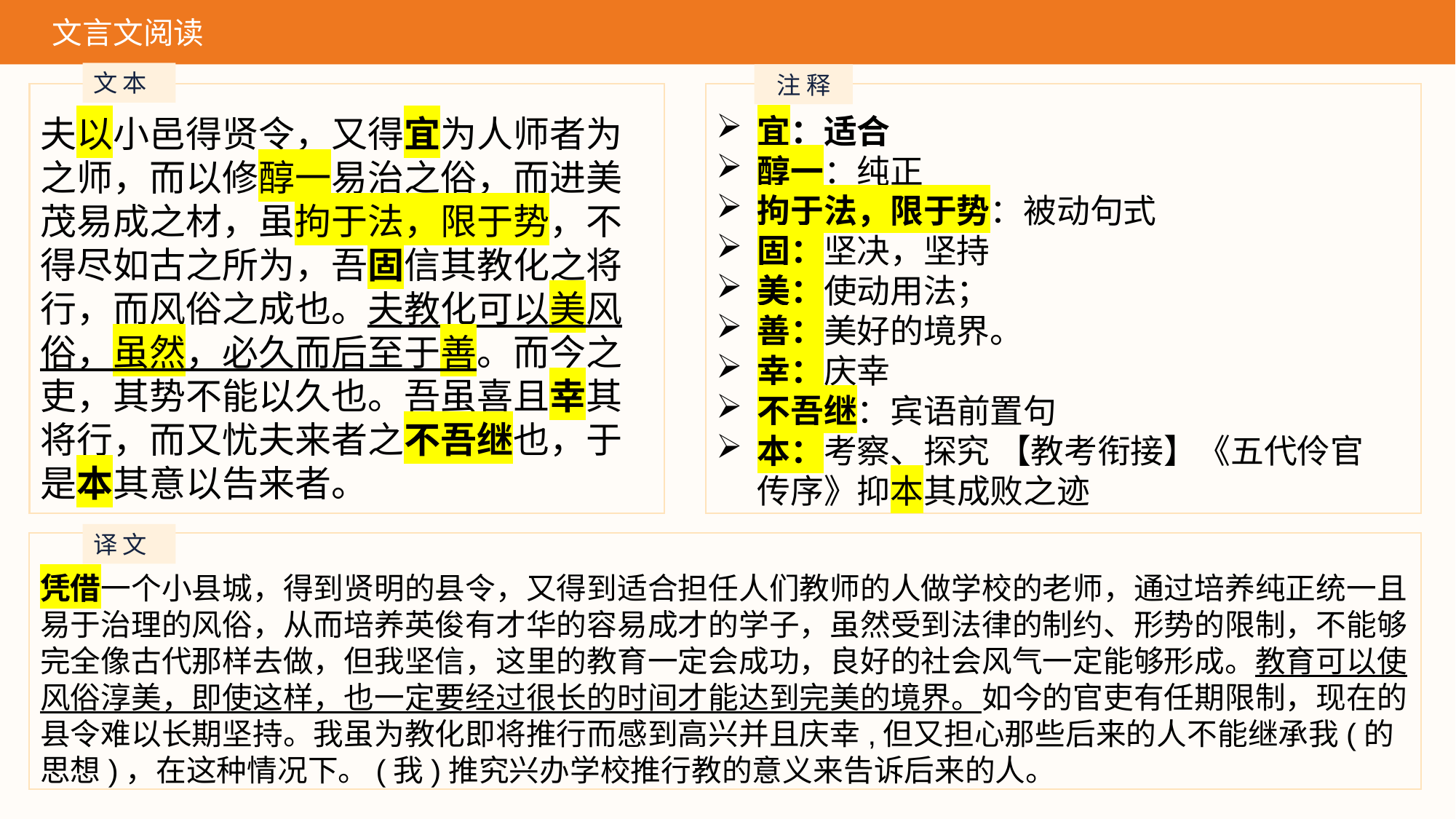

文言文阅读
文 本
注 释

宜：适合
醇一：纯正
拘于法，限于势：被动句式
固：坚决，坚持
美：使动用法；
善：美好的境界。
幸：庆幸
不吾继：宾语前置句
本：考察、探究 【教考衔接】《五代伶官传序》抑本其成败之迹
夫以小邑得贤令，又得宜为人师者为之师，而以修醇一易治之俗，而进美茂易成之材，虽拘于法，限于势，不得尽如古之所为，吾固信其教化之将行，而风俗之成也。夫教化可以美风俗，虽然，必久而后至于善。而今之吏，其势不能以久也。吾虽喜且幸其将行，而又忧夫来者之不吾继也，于是本其意以告来者。
译 文

凭借一个小县城，得到贤明的县令，又得到适合担任人们教师的人做学校的老师，通过培养纯正统一且易于治理的风俗，从而培养英俊有才华的容易成才的学子，虽然受到法律的制约、形势的限制，不能够完全像古代那样去做，但我坚信，这里的教育一定会成功，良好的社会风气一定能够形成。教育可以使风俗淳美，即使这样，也一定要经过很长的时间才能达到完美的境界。如今的官吏有任期限制，现在的县令难以长期坚持。我虽为教化即将推行而感到高兴并且庆幸,但又担心那些后来的人不能继承我(的思想)，在这种情况下。(我)推究兴办学校推行教的意义来告诉后来的人。